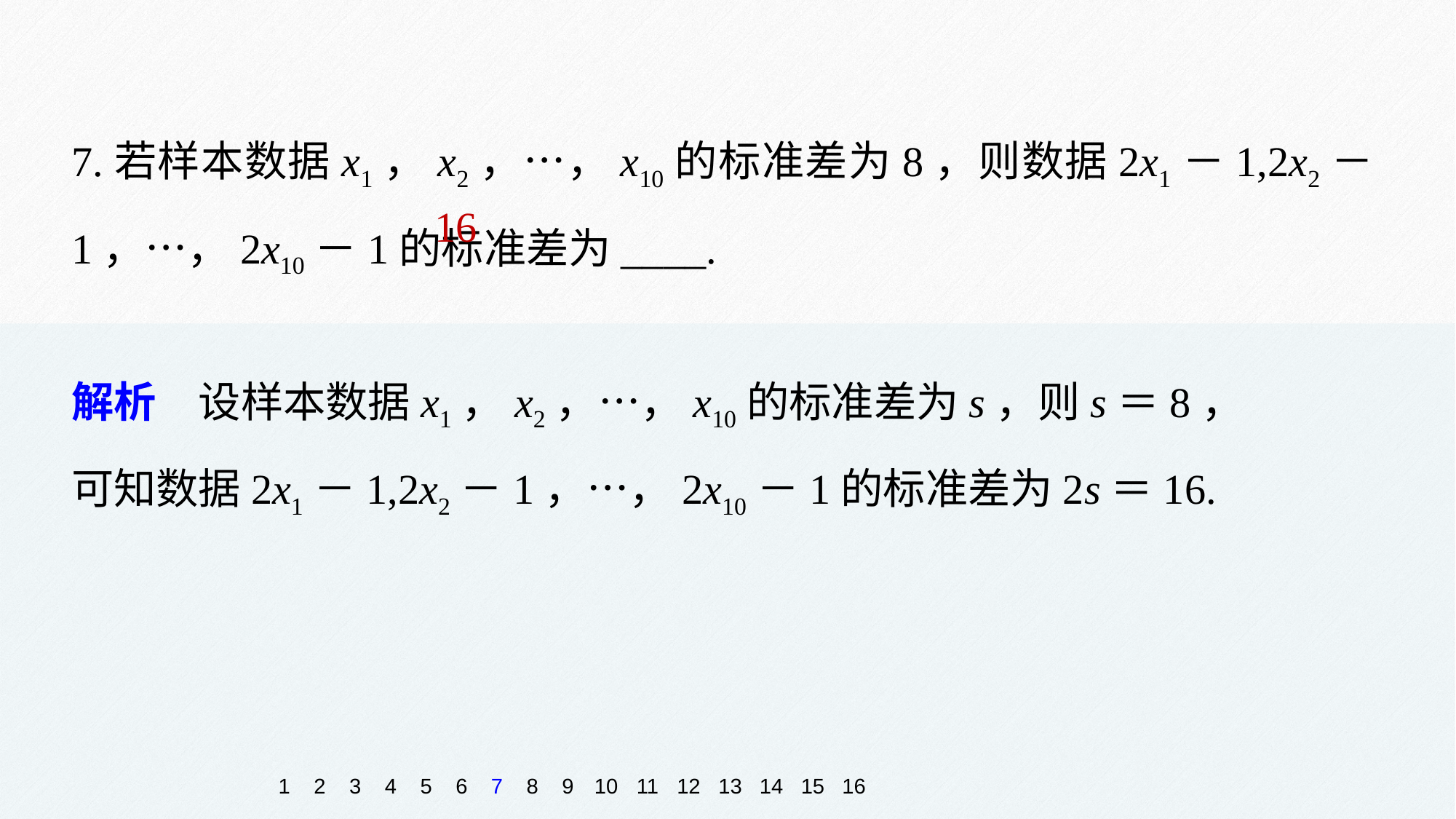

7.若样本数据x1，x2，…，x10的标准差为8，则数据2x1－1,2x2－1，…，2x10－1的标准差为____.
16
解析　设样本数据x1，x2，…，x10的标准差为s，则s＝8，
可知数据2x1－1,2x2－1，…，2x10－1的标准差为2s＝16.
1
2
3
4
5
6
7
8
9
10
11
12
13
14
15
16